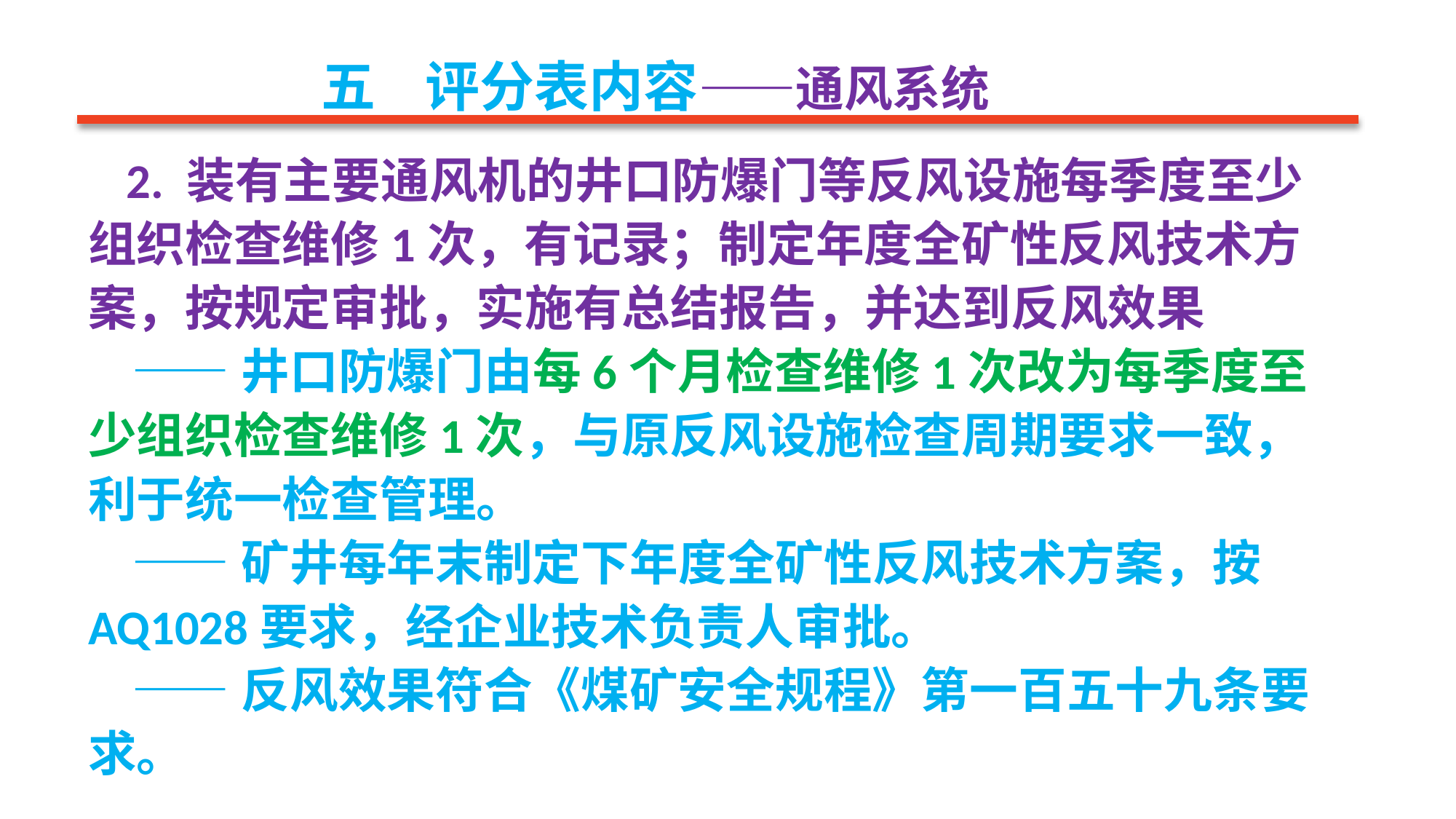

五    评分表内容——通风系统
    2. 装有主要通风机的井口防爆门等反风设施每季度至少组织检查维修1次，有记录；制定年度全矿性反风技术方案，按规定审批，实施有总结报告，并达到反风效果
    ——井口防爆门由每6个月检查维修1次改为每季度至少组织检查维修1次，与原反风设施检查周期要求一致，利于统一检查管理。
    ——矿井每年末制定下年度全矿性反风技术方案，按AQ1028要求，经企业技术负责人审批。
    ——反风效果符合《煤矿安全规程》第一百五十九条要求。